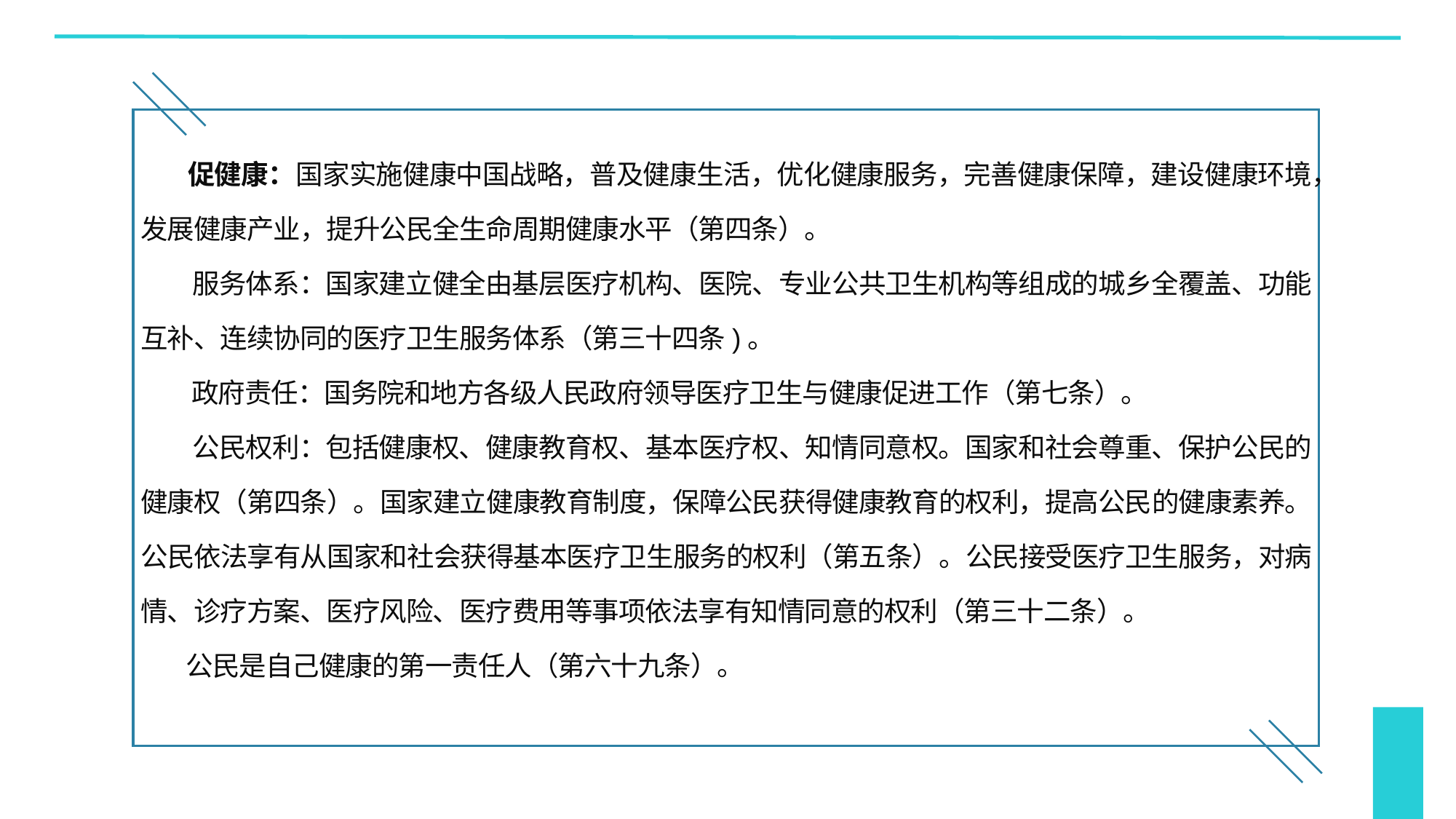

促健康：国家实施健康中国战略，普及健康生活，优化健康服务，完善健康保障，建设健康环境，发展健康产业，提升公民全生命周期健康水平（第四条）。
        服务体系：国家建立健全由基层医疗机构、医院、专业公共卫生机构等组成的城乡全覆盖、功能互补、连续协同的医疗卫生服务体系（第三十四条)。
        政府责任：国务院和地方各级人民政府领导医疗卫生与健康促进工作（第七条）。
        公民权利：包括健康权、健康教育权、基本医疗权、知情同意权。国家和社会尊重、保护公民的健康权（第四条）。国家建立健康教育制度，保障公民获得健康教育的权利，提高公民的健康素养。公民依法享有从国家和社会获得基本医疗卫生服务的权利（第五条）。公民接受医疗卫生服务，对病情、诊疗方案、医疗风险、医疗费用等事项依法享有知情同意的权利（第三十二条）。
       公民是自己健康的第一责任人（第六十九条）。